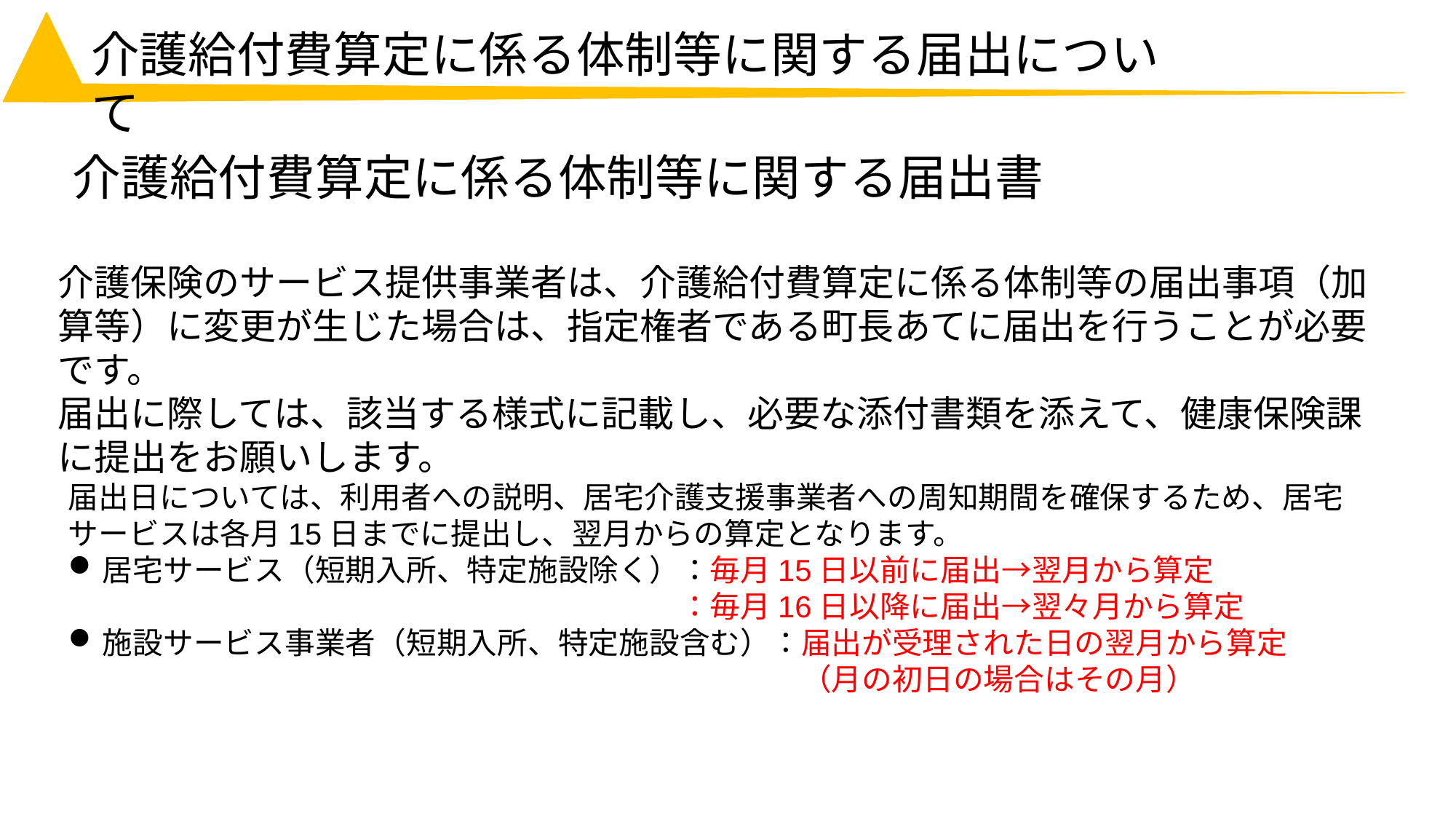

# 介護給付費算定に係る体制等に関する届出について
介護給付費算定に係る体制等に関する届出書
介護保険のサービス提供事業者は、介護給付費算定に係る体制等の届出事項（加算等）に変更が生じた場合は、指定権者である町長あてに届出を行うことが必要です。
届出に際しては、該当する様式に記載し、必要な添付書類を添えて、健康保険課に提出をお願いします。
届出日については、利用者への説明、居宅介護支援事業者への周知期間を確保するため、居宅サービスは各月15日までに提出し、翌月からの算定となります。
居宅サービス（短期入所、特定施設除く）：毎月15日以前に届出→翌月から算定
　　　　　　　　　　　　　　　　　　　：毎月16日以降に届出→翌々月から算定
施設サービス事業者（短期入所、特定施設含む）：届出が受理された日の翌月から算定
　　　　　　　　　　　　　　　　　　　　　　　（月の初日の場合はその月）